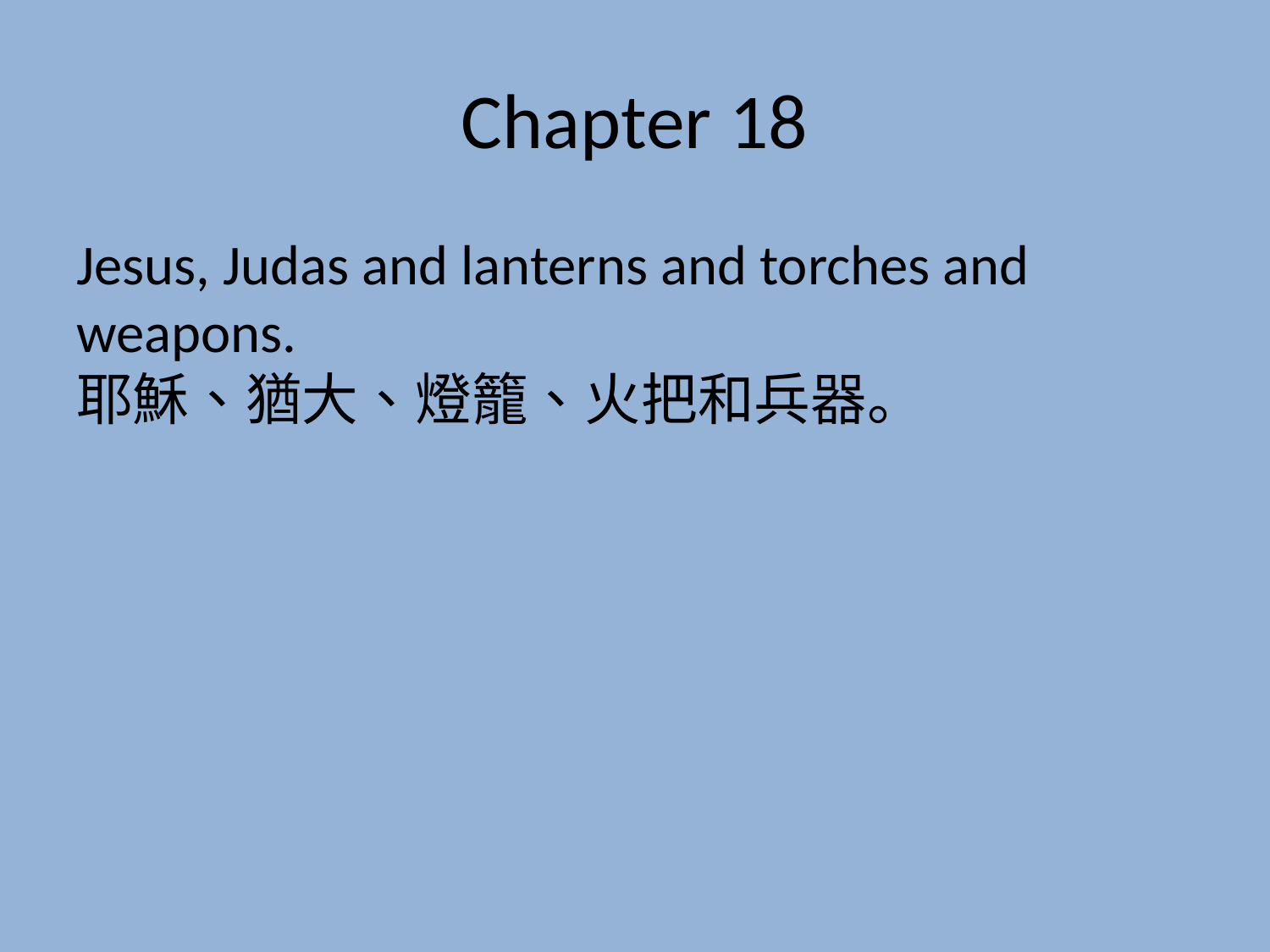

# Chapter 18
Jesus, Judas and lanterns and torches and weapons.
耶穌、猶大、燈籠、火把和兵器。